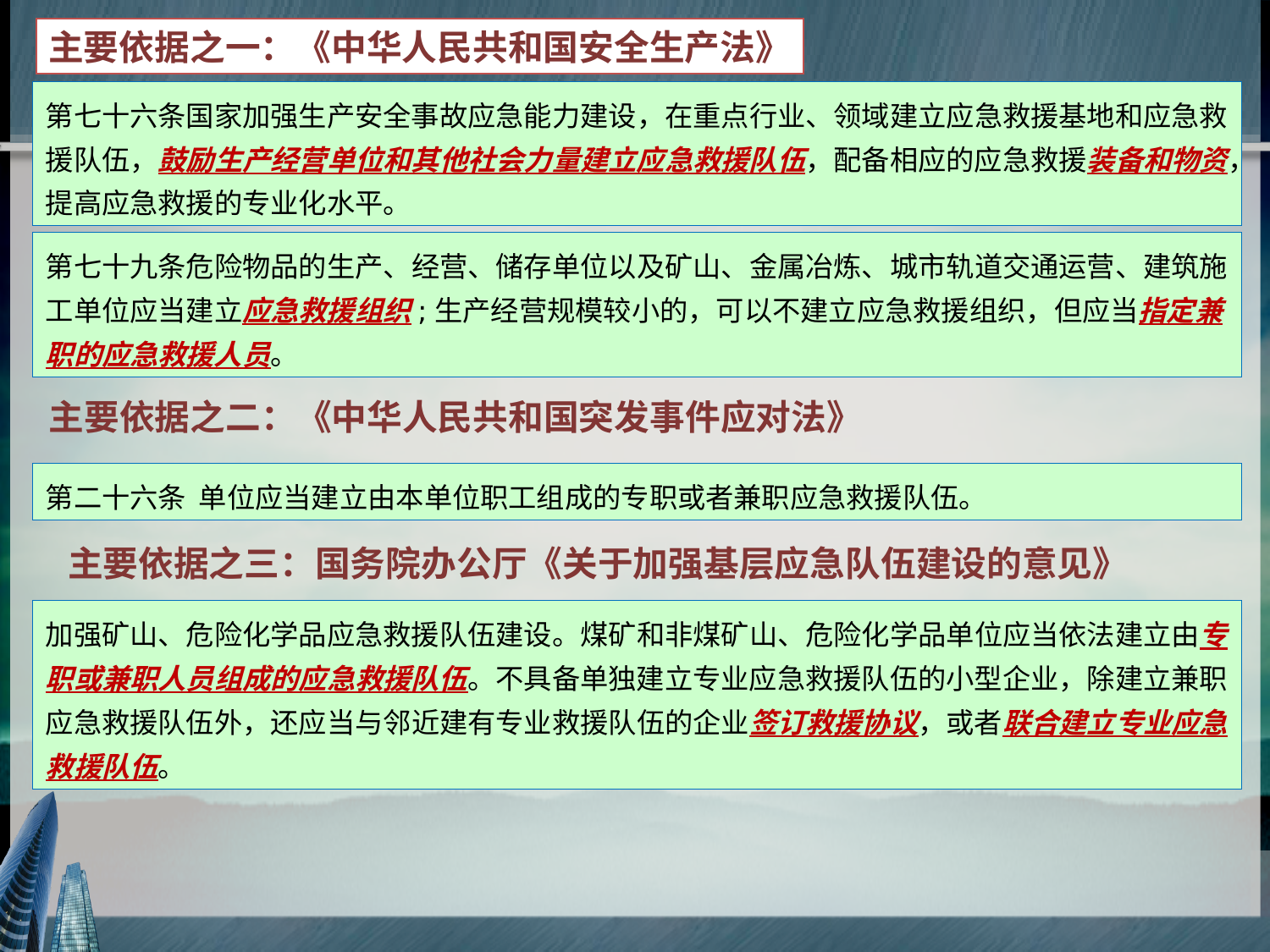

主要依据之一：《中华人民共和国安全生产法》
第七十六条国家加强生产安全事故应急能力建设，在重点行业、领域建立应急救援基地和应急救援队伍，鼓励生产经营单位和其他社会力量建立应急救援队伍，配备相应的应急救援装备和物资，提高应急救援的专业化水平。
第七十九条危险物品的生产、经营、储存单位以及矿山、金属冶炼、城市轨道交通运营、建筑施工单位应当建立应急救援组织;生产经营规模较小的，可以不建立应急救援组织，但应当指定兼职的应急救援人员。
主要依据之二：《中华人民共和国突发事件应对法》
第二十六条  单位应当建立由本单位职工组成的专职或者兼职应急救援队伍。
主要依据之三：国务院办公厅《关于加强基层应急队伍建设的意见》
加强矿山、危险化学品应急救援队伍建设。煤矿和非煤矿山、危险化学品单位应当依法建立由专职或兼职人员组成的应急救援队伍。不具备单独建立专业应急救援队伍的小型企业，除建立兼职应急救援队伍外，还应当与邻近建有专业救援队伍的企业签订救援协议，或者联合建立专业应急救援队伍。